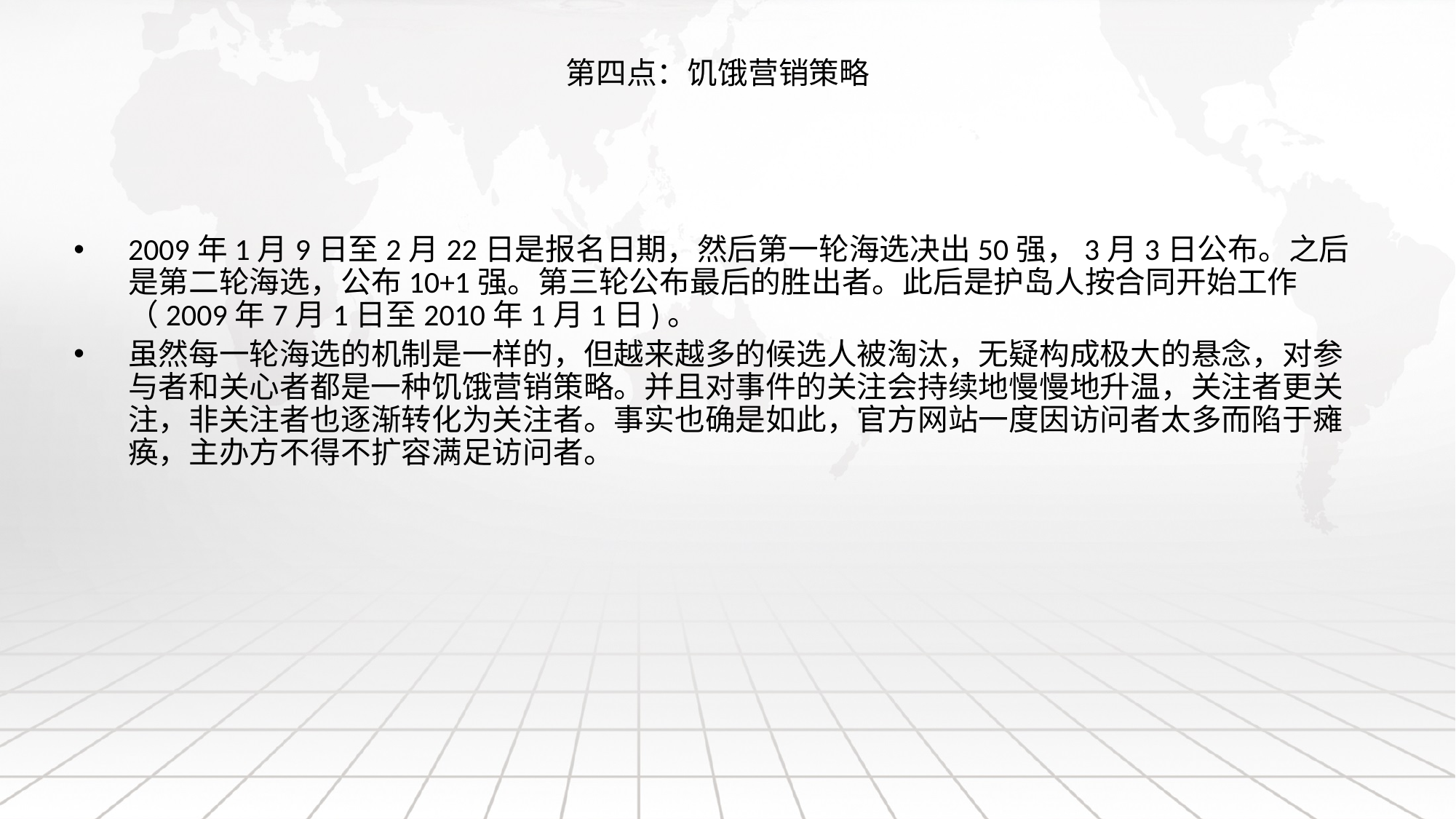

# 第四点：饥饿营销策略
2009年1月9日至2月22日是报名日期，然后第一轮海选决出50强，3月3日公布。之后是第二轮海选，公布10+1强。第三轮公布最后的胜出者。此后是护岛人按合同开始工作（2009年7月1日至2010年1月1日)。
虽然每一轮海选的机制是一样的，但越来越多的候选人被淘汰，无疑构成极大的悬念，对参与者和关心者都是一种饥饿营销策略。并且对事件的关注会持续地慢慢地升温，关注者更关注，非关注者也逐渐转化为关注者。事实也确是如此，官方网站一度因访问者太多而陷于瘫痪，主办方不得不扩容满足访问者。